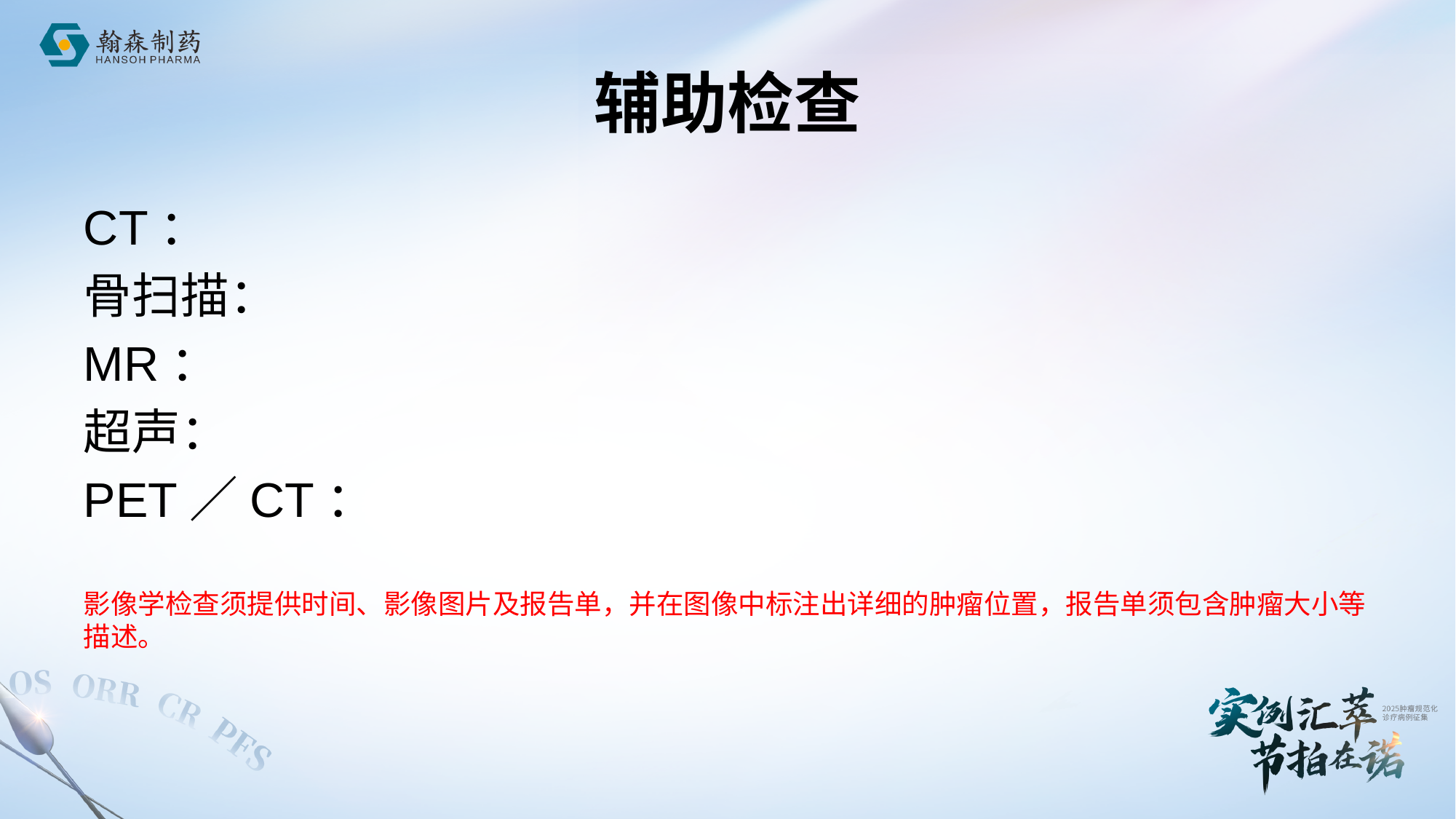

# 辅助检查
CT：
骨扫描：
MR：
超声：
PET／CT：

影像学检查须提供时间、影像图片及报告单，并在图像中标注出详细的肿瘤位置，报告单须包含肿瘤大小等描述。